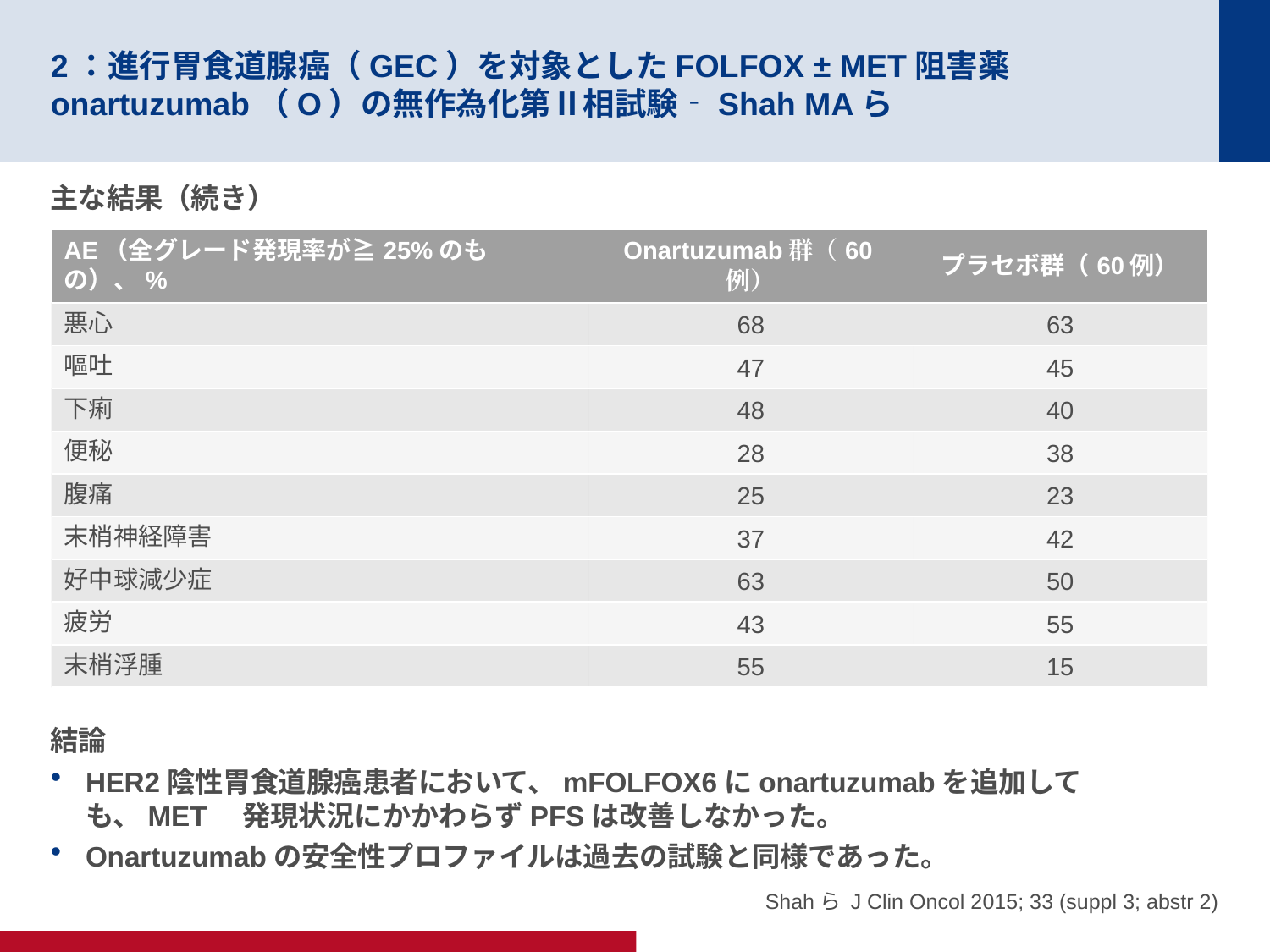

# 2：進行胃食道腺癌（GEC）を対象としたFOLFOX ± MET阻害薬onartuzumab（O）の無作為化第Ⅱ相試験‐Shah MAら
主な結果（続き）

結論
HER2陰性胃食道腺癌患者において、mFOLFOX6にonartuzumabを追加しても、MET　発現状況にかかわらずPFSは改善しなかった。
Onartuzumabの安全性プロファイルは過去の試験と同様であった。

| AE（全グレード発現率が≧25%のもの）、% | Onartuzumab群（60例） | プラセボ群（60例） |
| --- | --- | --- |
| 悪心 | 68 | 63 |
| 嘔吐 | 47 | 45 |
| 下痢 | 48 | 40 |
| 便秘 | 28 | 38 |
| 腹痛 | 25 | 23 |
| 末梢神経障害 | 37 | 42 |
| 好中球減少症 | 63 | 50 |
| 疲労 | 43 | 55 |
| 末梢浮腫 | 55 | 15 |
Shahら J Clin Oncol 2015; 33 (suppl 3; abstr 2)